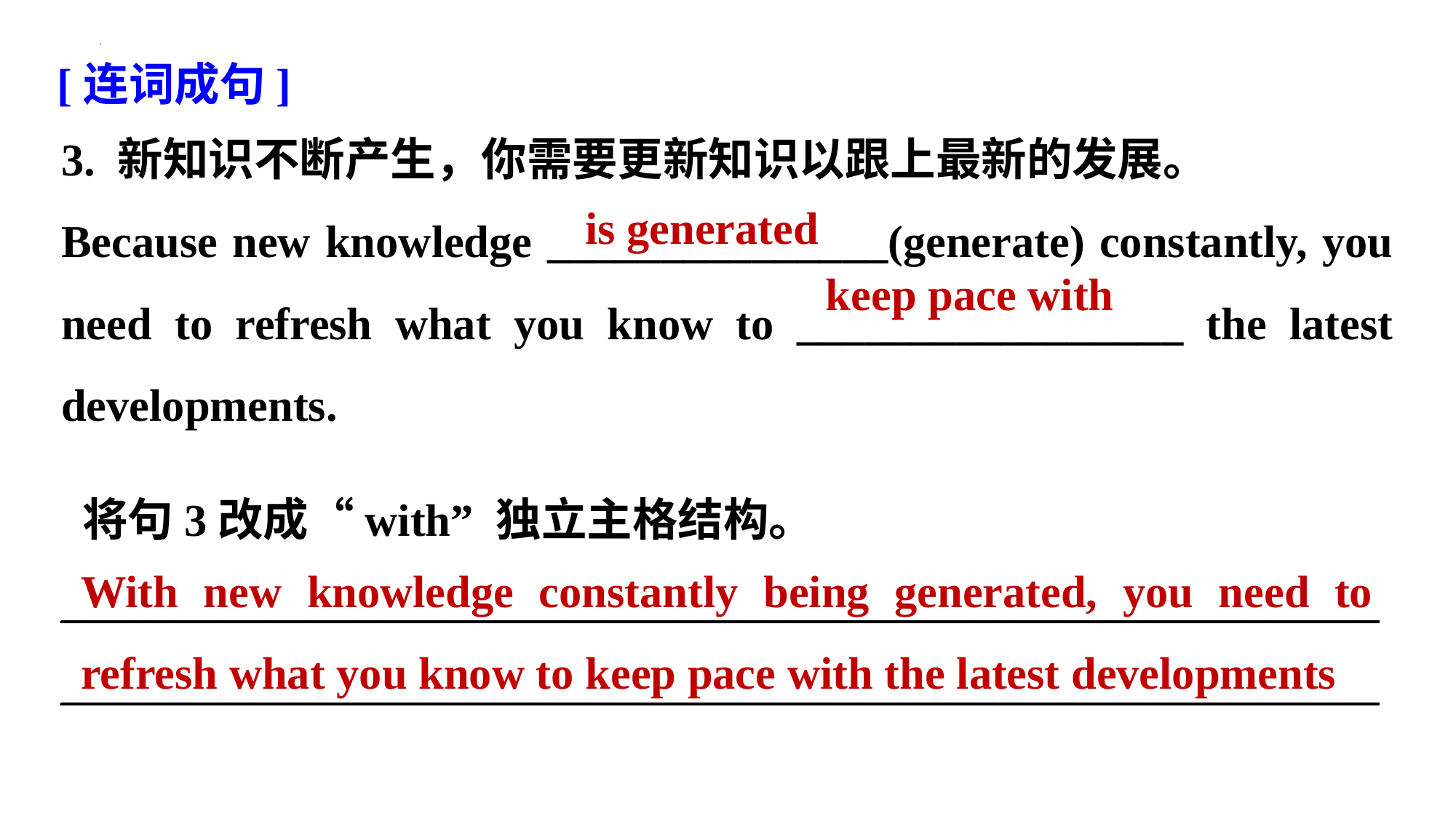

[连词成句]
3. 新知识不断产生，你需要更新知识以跟上最新的发展。
Because new knowledge _______________(generate) constantly, you need to refresh what you know to _________________ the latest developments.
is generated
keep pace with
 将句3改成“with” 独立主格结构。
____________________________________________________________________________________________________________________
With new knowledge constantly being generated, you need to refresh what you know to keep pace with the latest developments